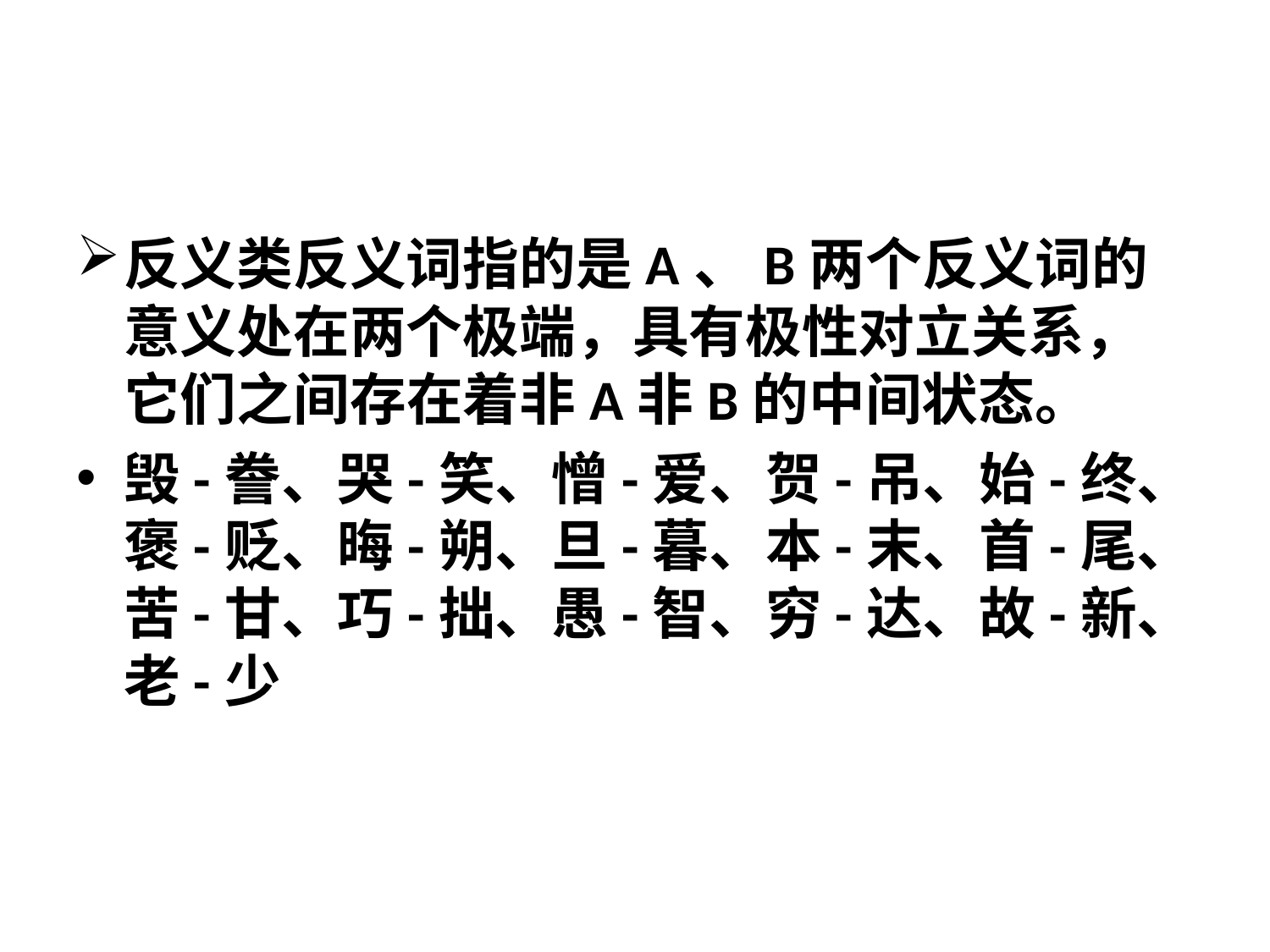

#
反义类反义词指的是A、B两个反义词的意义处在两个极端，具有极性对立关系，它们之间存在着非A非B的中间状态。
毁-誊、哭-笑、憎-爱、贺-吊、始-终、褒-贬、晦-朔、旦-暮、本-末、首-尾、苦-甘、巧-拙、愚-智、穷-达、故-新、老-少